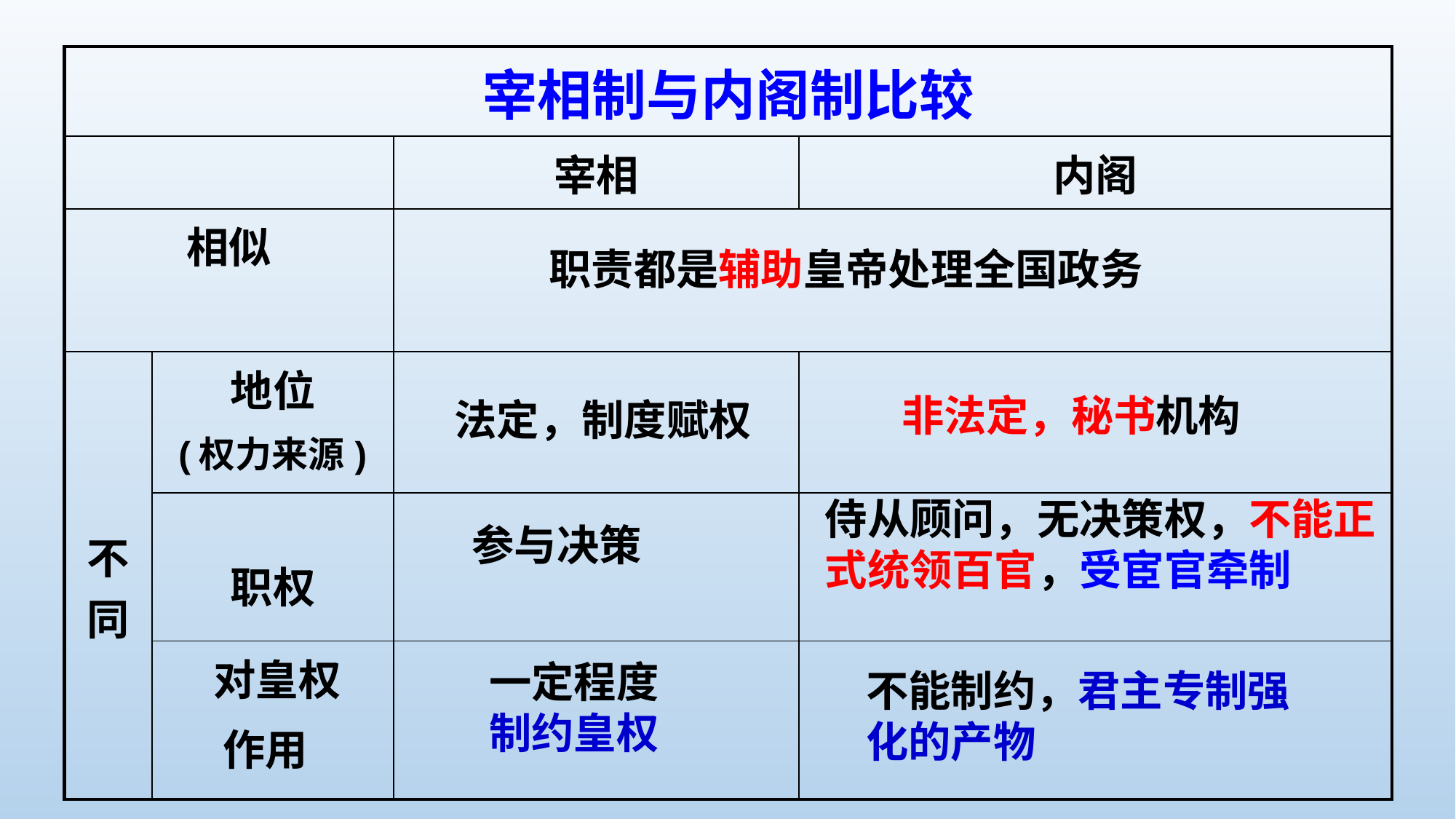

| 宰相制与内阁制比较 |  |  |  |
| --- | --- | --- | --- |
|  |  | 宰相 | 内阁 |
| 相似 |  |  |  |
| 不同 | 地位 (权力来源) |  |  |
|  | 职权 |  |  |
|  | 对皇权 作用 |  |  |
职责都是辅助皇帝处理全国政务
非法定，秘书机构
法定，制度赋权
侍从顾问，无决策权，不能正式统领百官，受宦官牵制
参与决策
一定程度制约皇权
不能制约，君主专制强化的产物